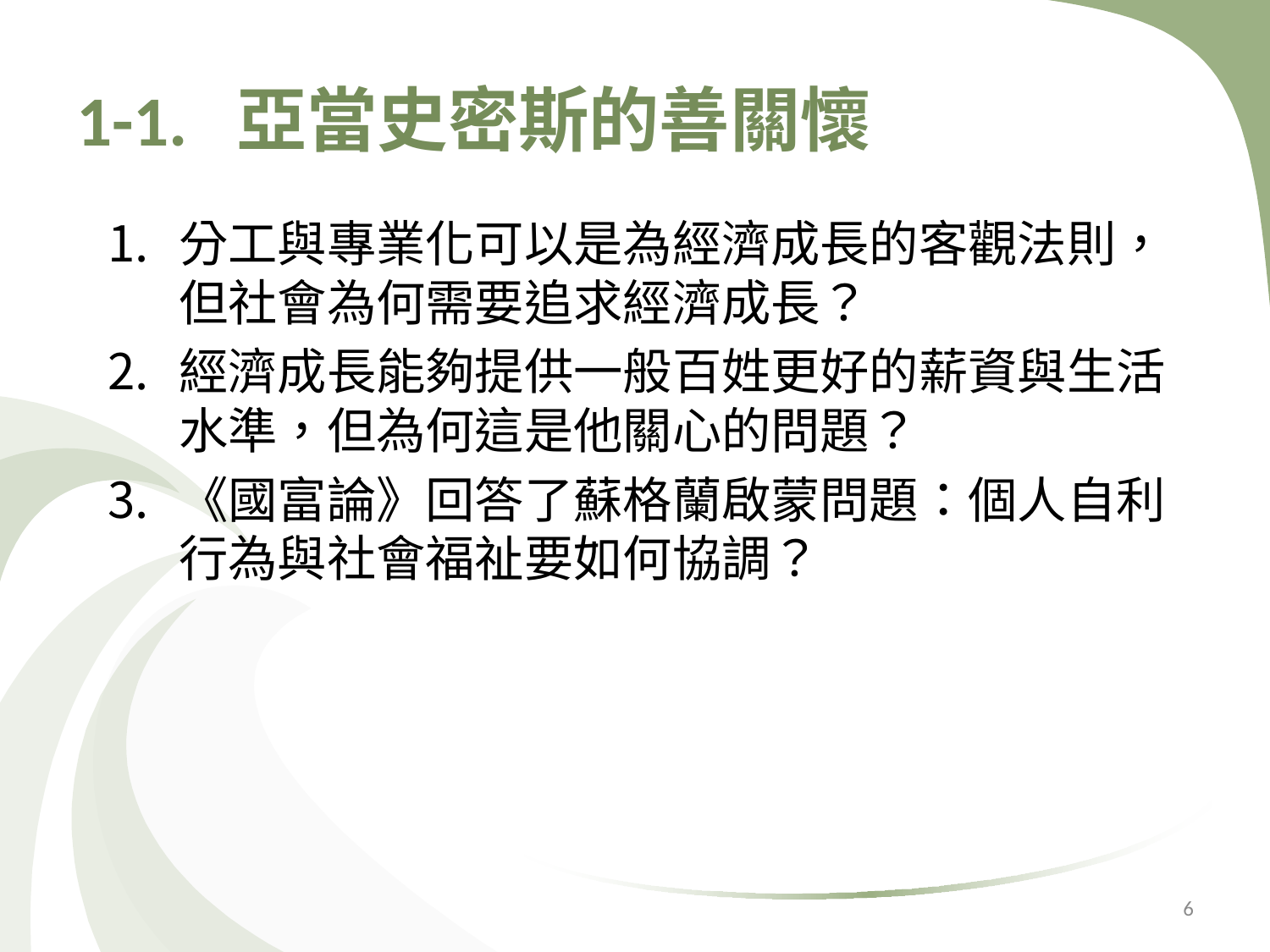

# 1-1.  亞當史密斯的善關懷
分工與專業化可以是為經濟成長的客觀法則，但社會為何需要追求經濟成長？
經濟成長能夠提供一般百姓更好的薪資與生活水準，但為何這是他關心的問題？
《國富論》回答了蘇格蘭啟蒙問題：個人自利行為與社會福祉要如何協調？
6